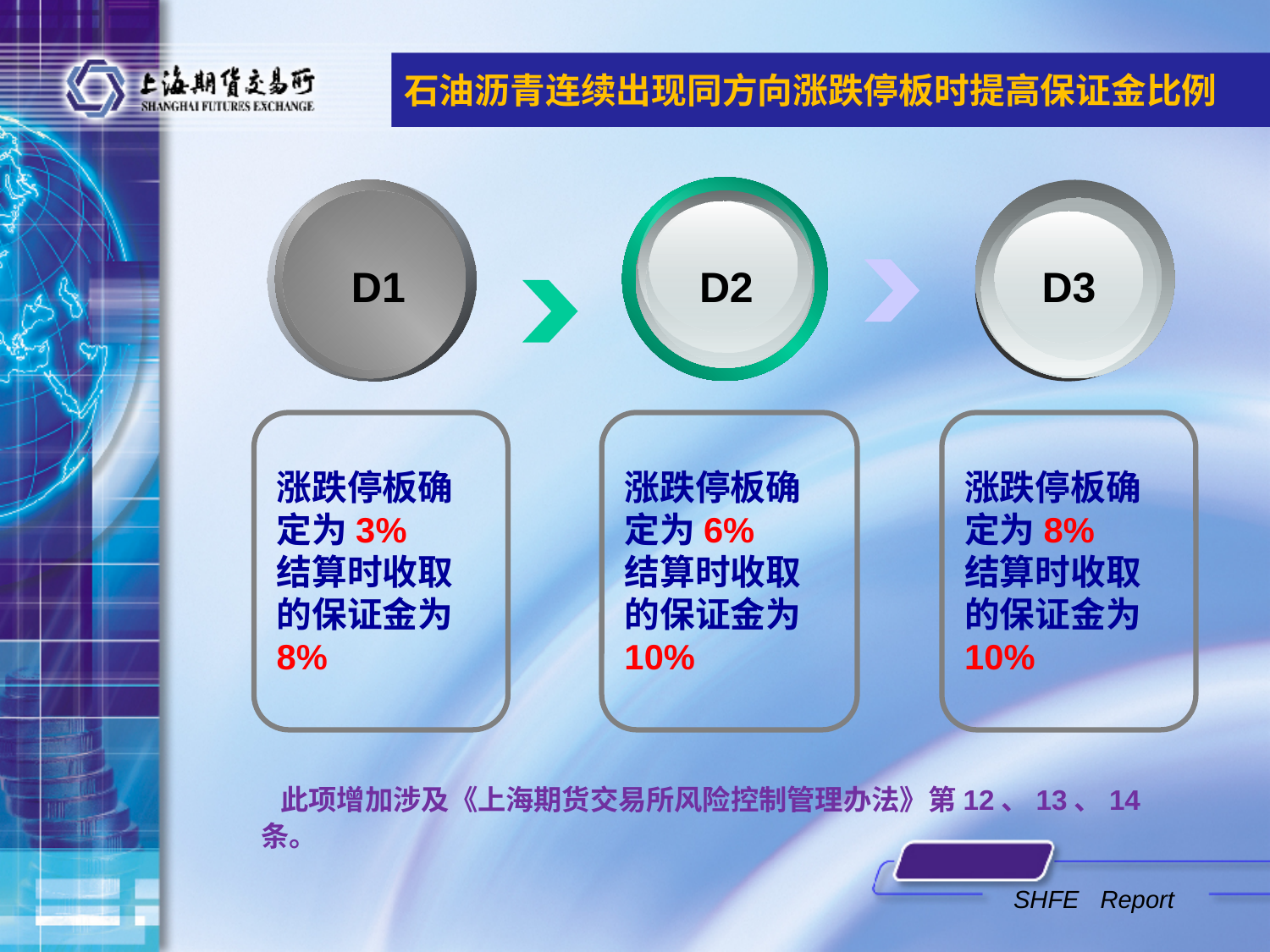

石油沥青连续出现同方向涨跌停板时提高保证金比例

D2
D1
D3

涨跌停板确定为3%
结算时收取的保证金为8%
涨跌停板确定为6%
结算时收取的保证金为10%
涨跌停板确定为8%
结算时收取的保证金为10%

 此项增加涉及《上海期货交易所风险控制管理办法》第12、13、14条。